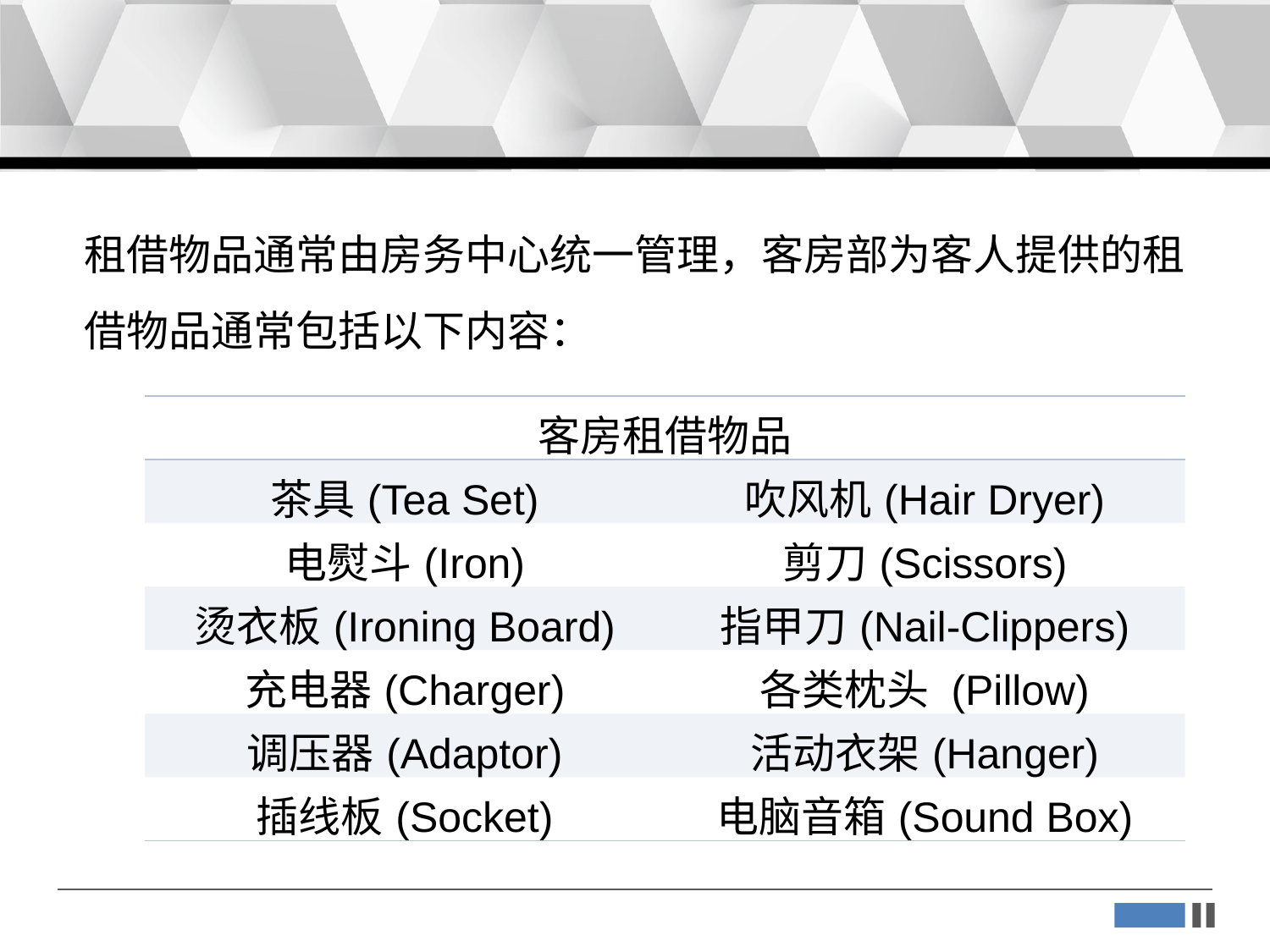

租借物品通常由房务中心统一管理，客房部为客人提供的租借物品通常包括以下内容：
| 客房租借物品 |  |
| --- | --- |
| 茶具(Tea Set) | 吹风机(Hair Dryer) |
| 电熨斗(Iron) | 剪刀(Scissors) |
| 烫衣板(Ironing Board) | 指甲刀(Nail-Clippers) |
| 充电器(Charger) | 各类枕头 (Pillow) |
| 调压器(Adaptor) | 活动衣架(Hanger) |
| 插线板(Socket) | 电脑音箱(Sound Box) |